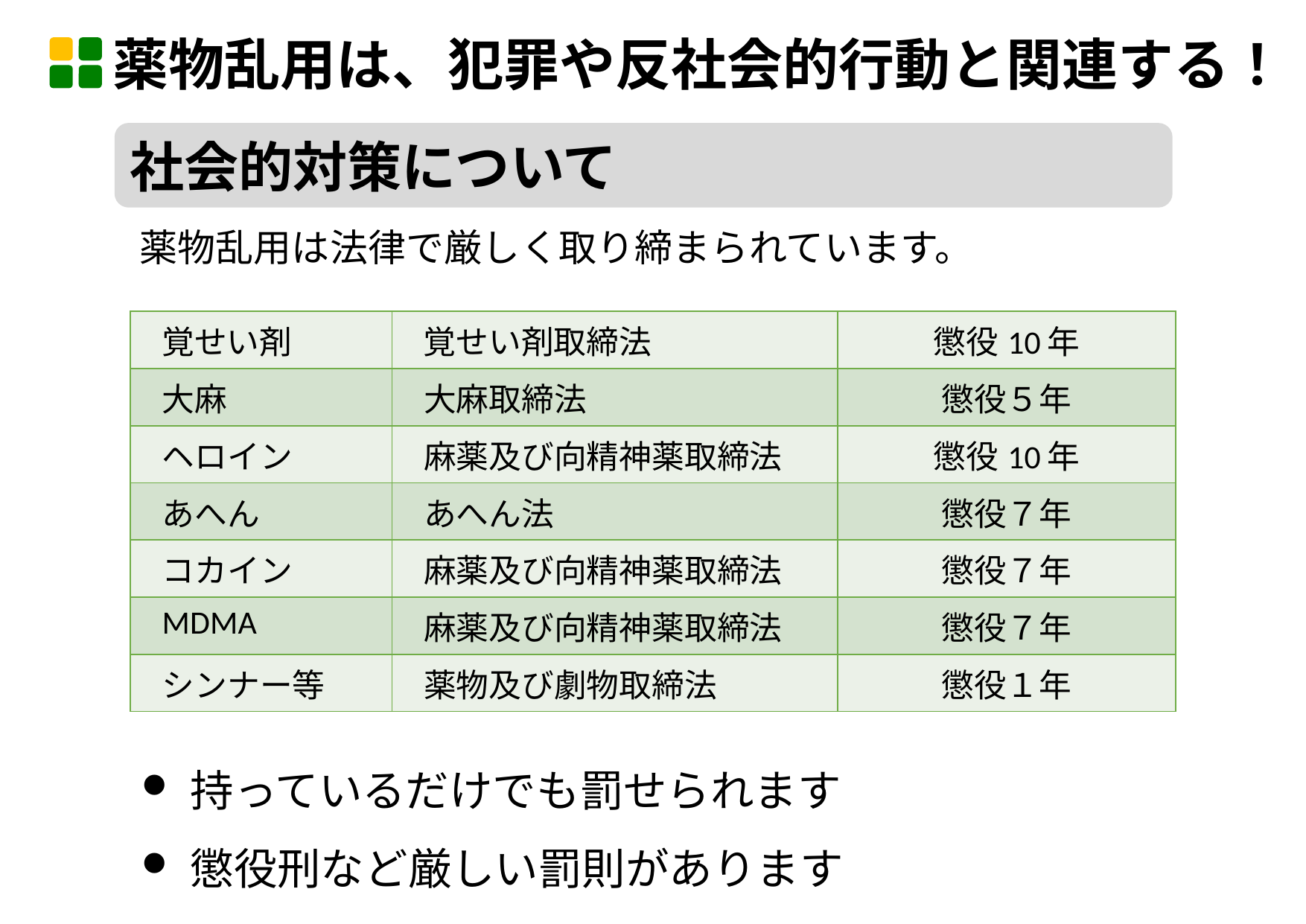

薬物乱用は、犯罪や反社会的行動と関連する！

社会的対策について
薬物乱用は法律で厳しく取り締まられています。
| 覚せい剤 | 覚せい剤取締法 | 懲役10年 |
| --- | --- | --- |
| 大麻 | 大麻取締法 | 懲役５年 |
| ヘロイン | 麻薬及び向精神薬取締法 | 懲役10年 |
| あへん | あへん法 | 懲役７年 |
| コカイン | 麻薬及び向精神薬取締法 | 懲役７年 |
| MDMA | 麻薬及び向精神薬取締法 | 懲役７年 |
| シンナー等 | 薬物及び劇物取締法 | 懲役１年 |
持っているだけでも罰せられます
懲役刑など厳しい罰則があります